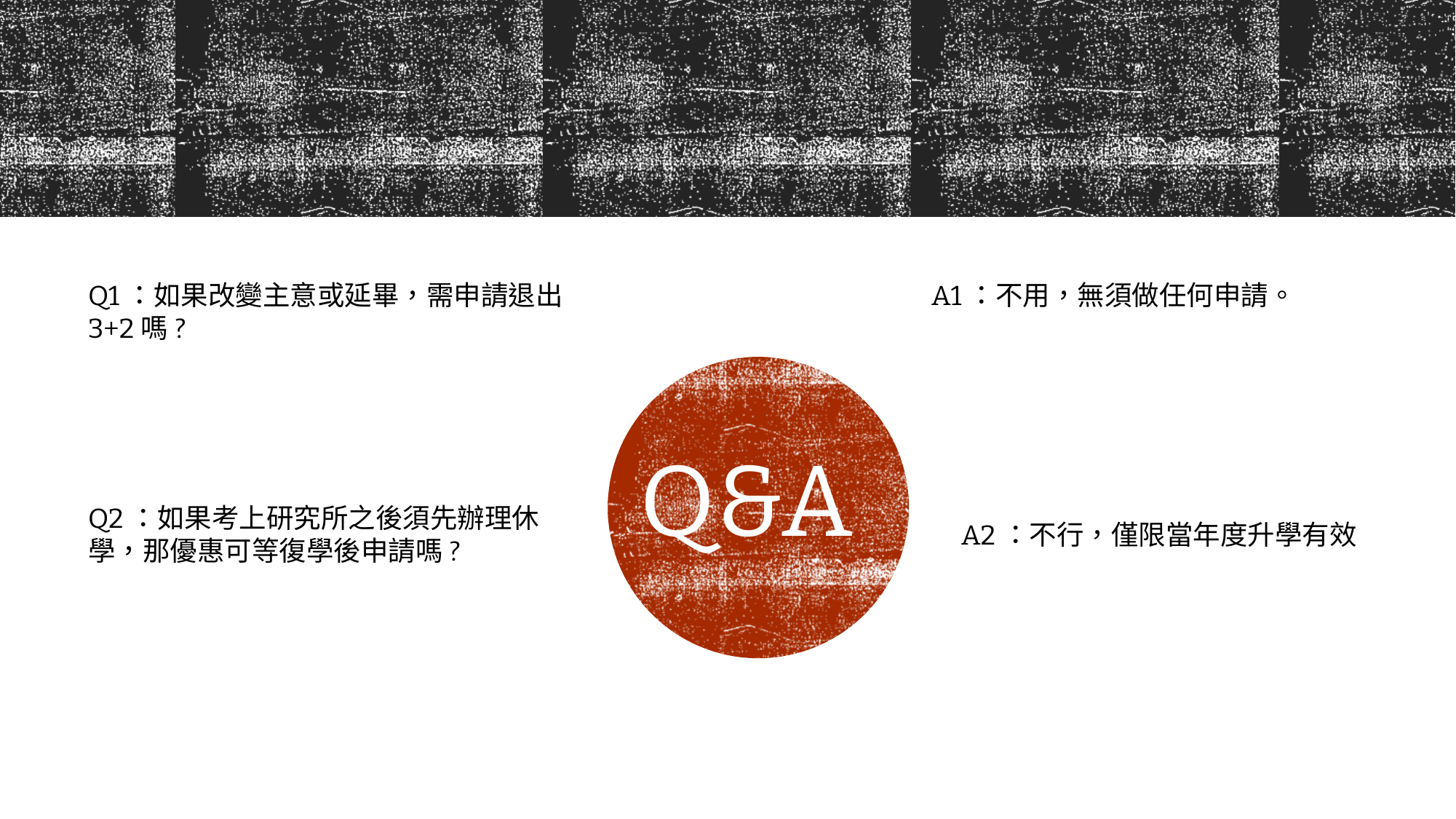

Q1：如果改變主意或延畢，需申請退出3+2嗎?

A1：不用，無須做任何申請。

Q&A

A2：不行，僅限當年度升學有效

Q2：如果考上研究所之後須先辦理休學，那優惠可等復學後申請嗎?